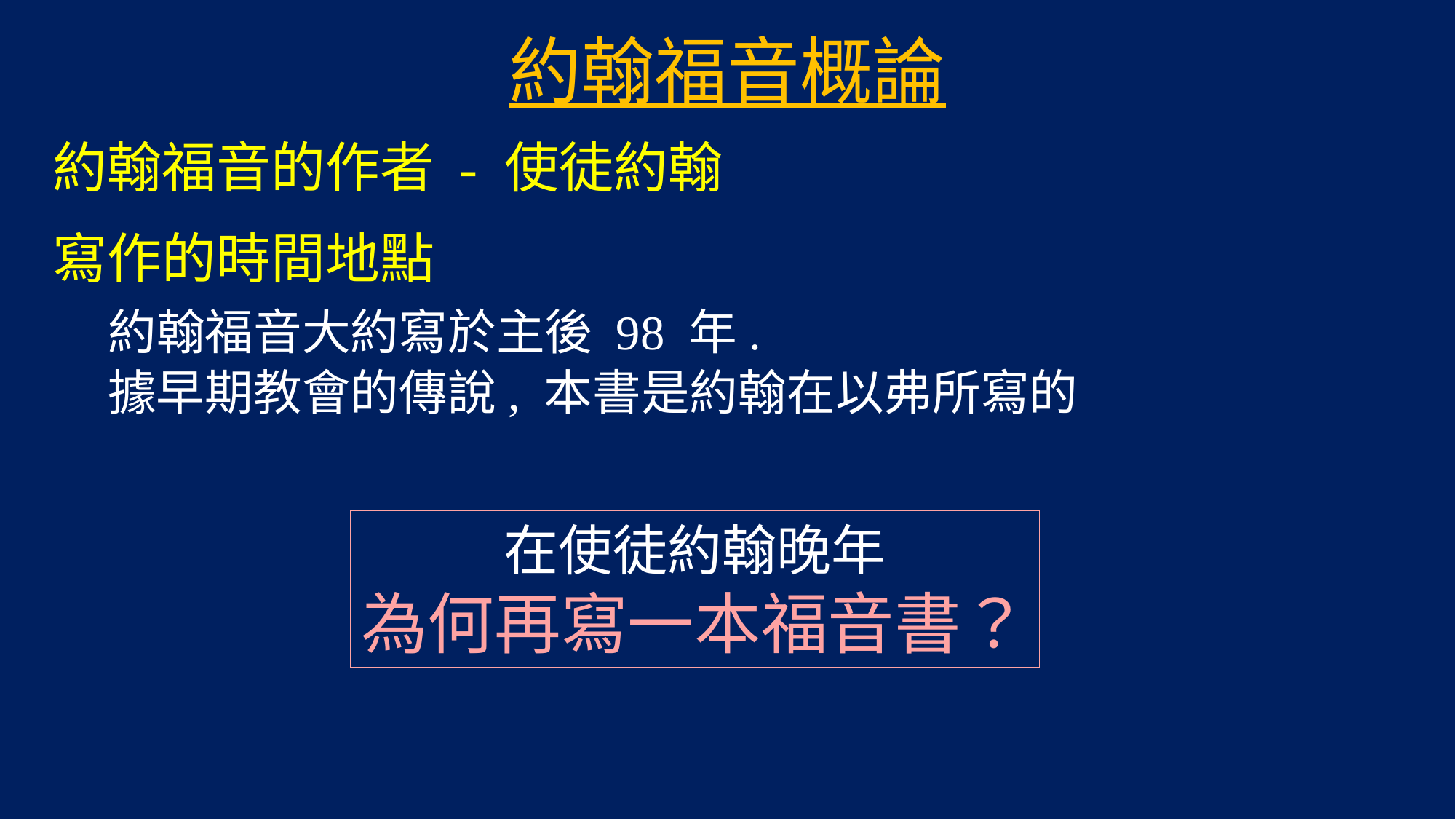

# 約翰福音概論
約翰福音的作者 - 使徒約翰
寫作的時間地點
   約翰福音大約寫於主後 98 年.
    據早期教會的傳說, 本書是約翰在以弗所寫的

在使徒約翰晚年
為何再寫一本福音書？